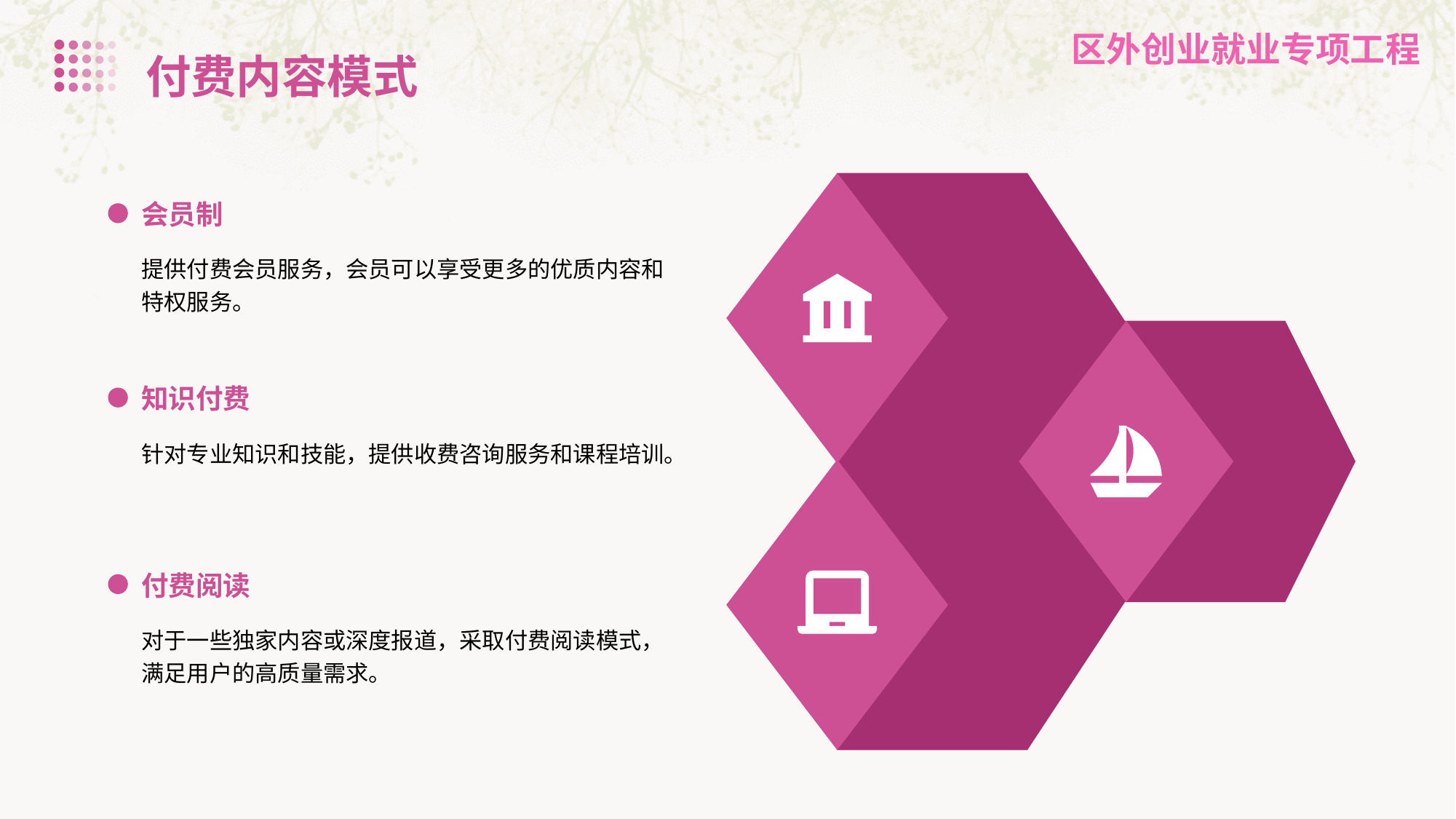

付费内容模式

会员制

提供付费会员服务，会员可以享受更多的优质内容和特权服务。

知识付费

针对专业知识和技能，提供收费咨询服务和课程培训。

付费阅读

对于一些独家内容或深度报道，采取付费阅读模式，满足用户的高质量需求。